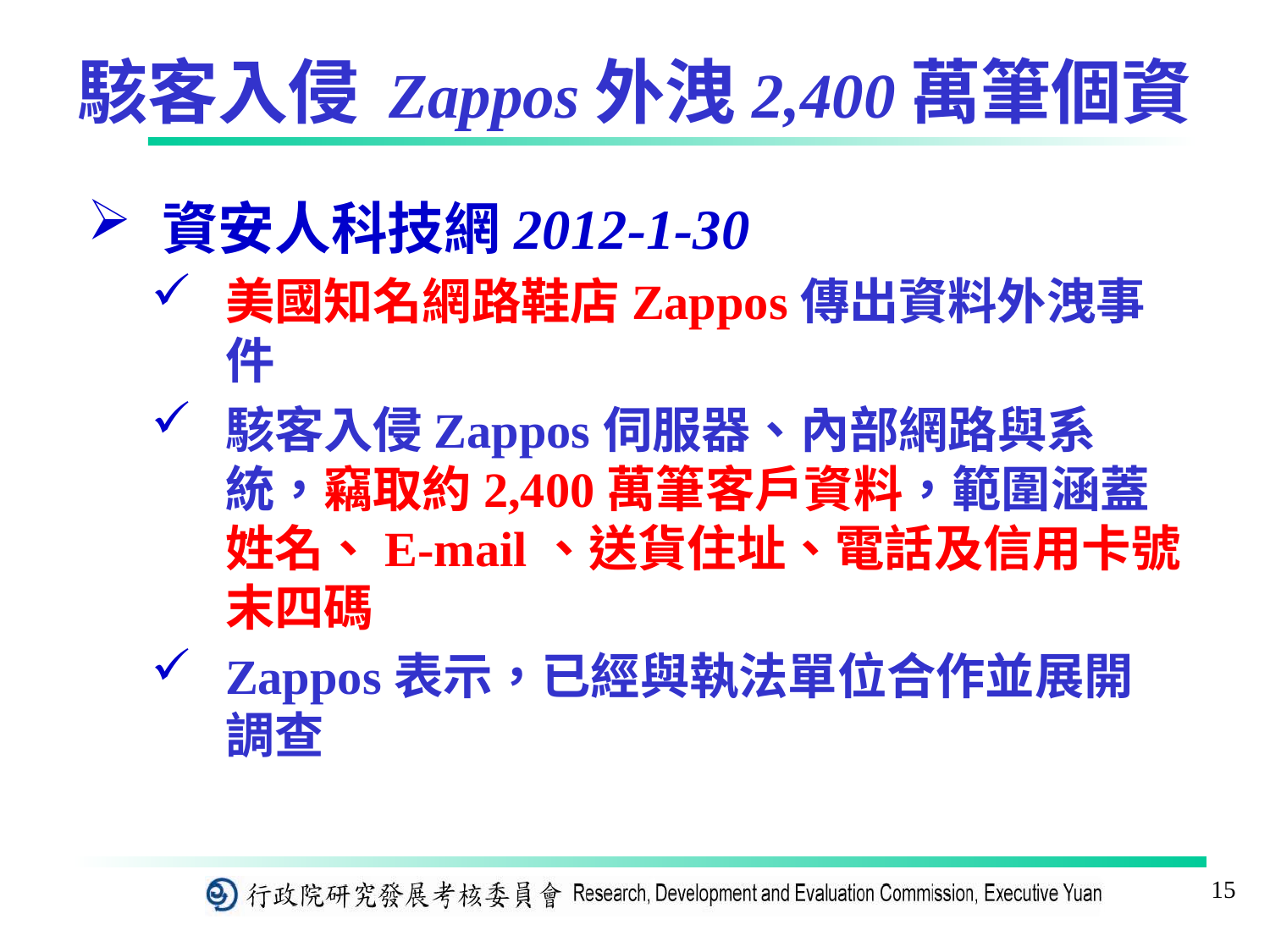

# 駭客入侵 Zappos外洩2,400萬筆個資
資安人科技網2012-1-30
美國知名網路鞋店Zappos傳出資料外洩事件
駭客入侵Zappos伺服器、內部網路與系統，竊取約2,400萬筆客戶資料，範圍涵蓋姓名、E-mail、送貨住址、電話及信用卡號末四碼
Zappos表示，已經與執法單位合作並展開調查
15